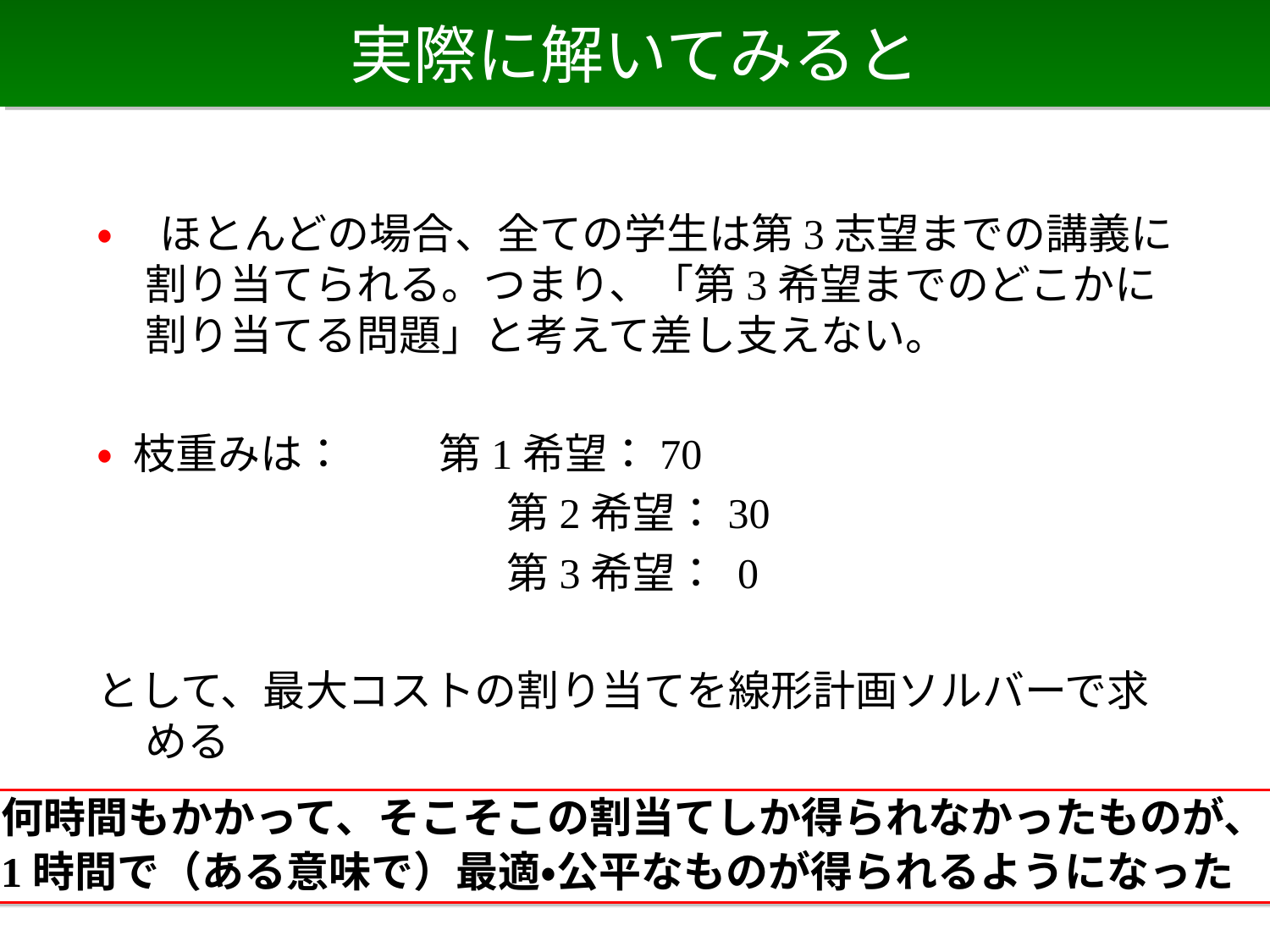

# 実際に解いてみると
• ほとんどの場合、全ての学生は第3志望までの講義に割り当てられる。つまり、「第3希望までのどこかに割り当てる問題」と考えて差し支えない。

• 枝重みは：　　 第1希望：70
　　　　　　　　　   第2希望：30
　　　　　　　　　   第3希望： 0

として、最大コストの割り当てを線形計画ソルバーで求める
何時間もかかって、そこそこの割当てしか得られなかったものが、
1時間で（ある意味で）最適•公平なものが得られるようになった